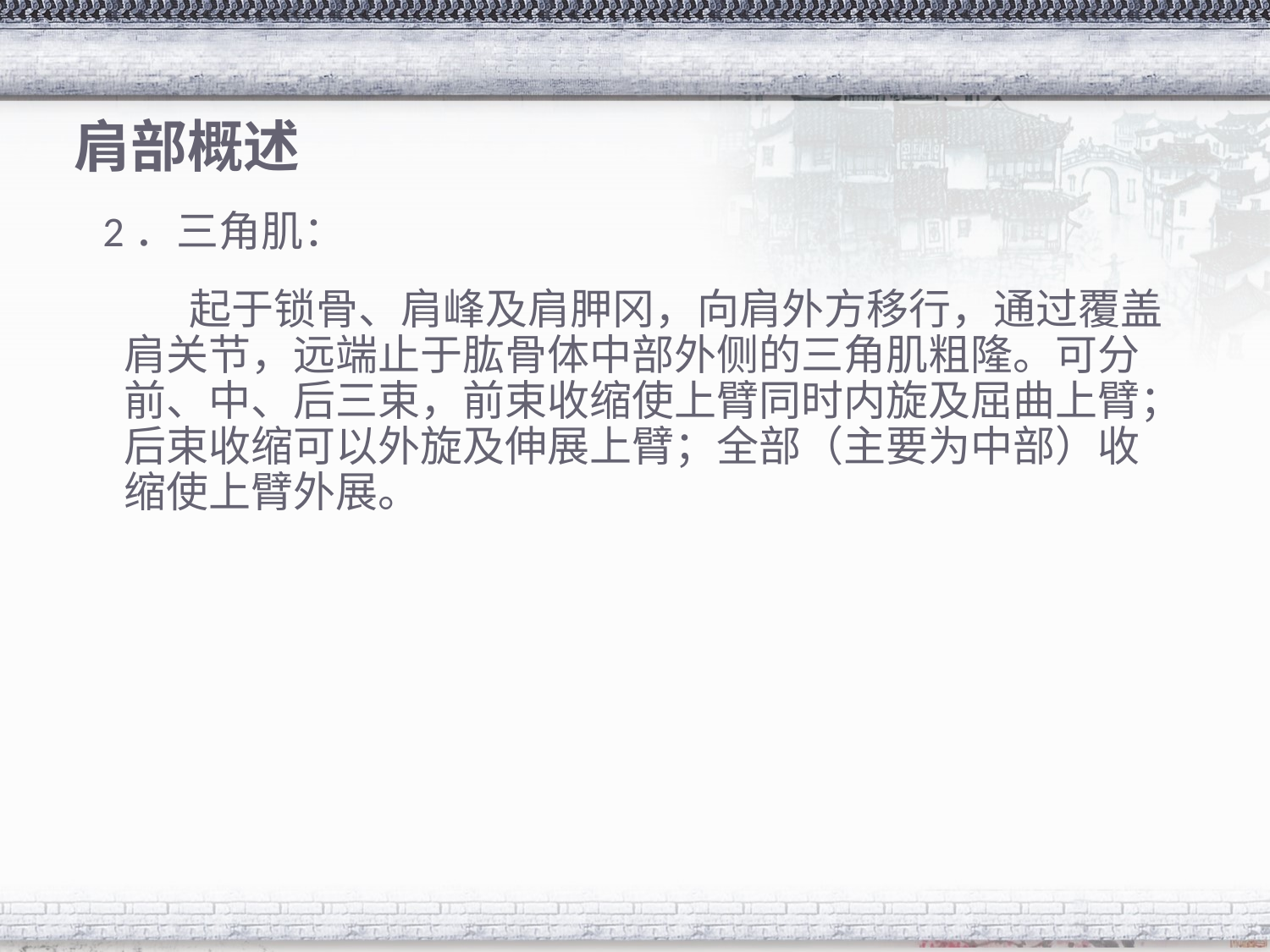

# 肩部概述
   2．三角肌：
           起于锁骨、肩峰及肩胛冈，向肩外方移行，通过覆盖肩关节，远端止于肱骨体中部外侧的三角肌粗隆。可分前、中、后三束，前束收缩使上臂同时内旋及屈曲上臂；后束收缩可以外旋及伸展上臂；全部（主要为中部）收缩使上臂外展。